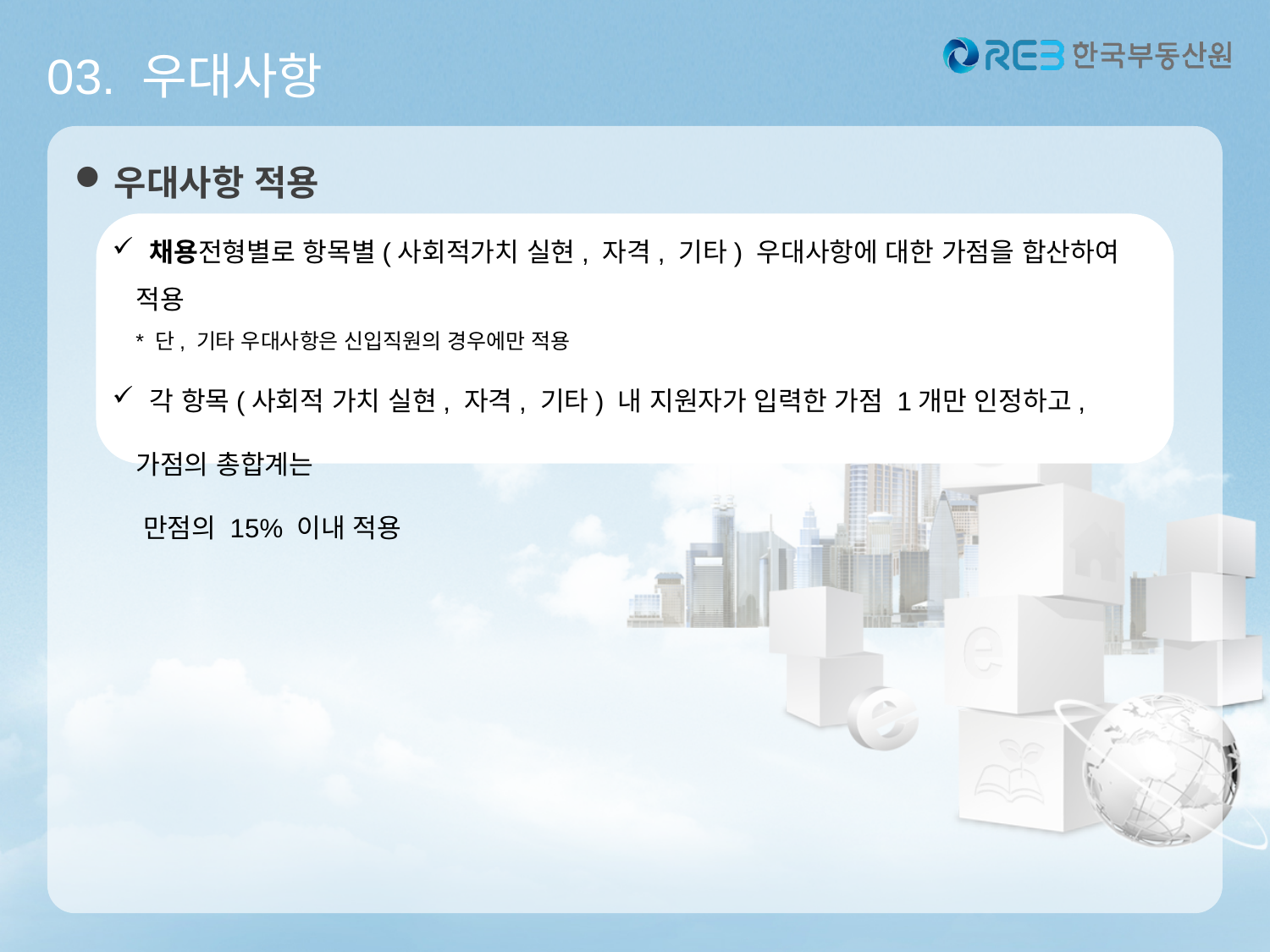

03. 우대사항
우대사항 적용
 채용전형별로 항목별(사회적가치 실현, 자격, 기타) 우대사항에 대한 가점을 합산하여 적용
    * 단, 기타 우대사항은 신입직원의 경우에만 적용
 각 항목(사회적 가치 실현, 자격, 기타) 내 지원자가 입력한 가점 1개만 인정하고, 가점의 총합계는
 만점의 15% 이내 적용